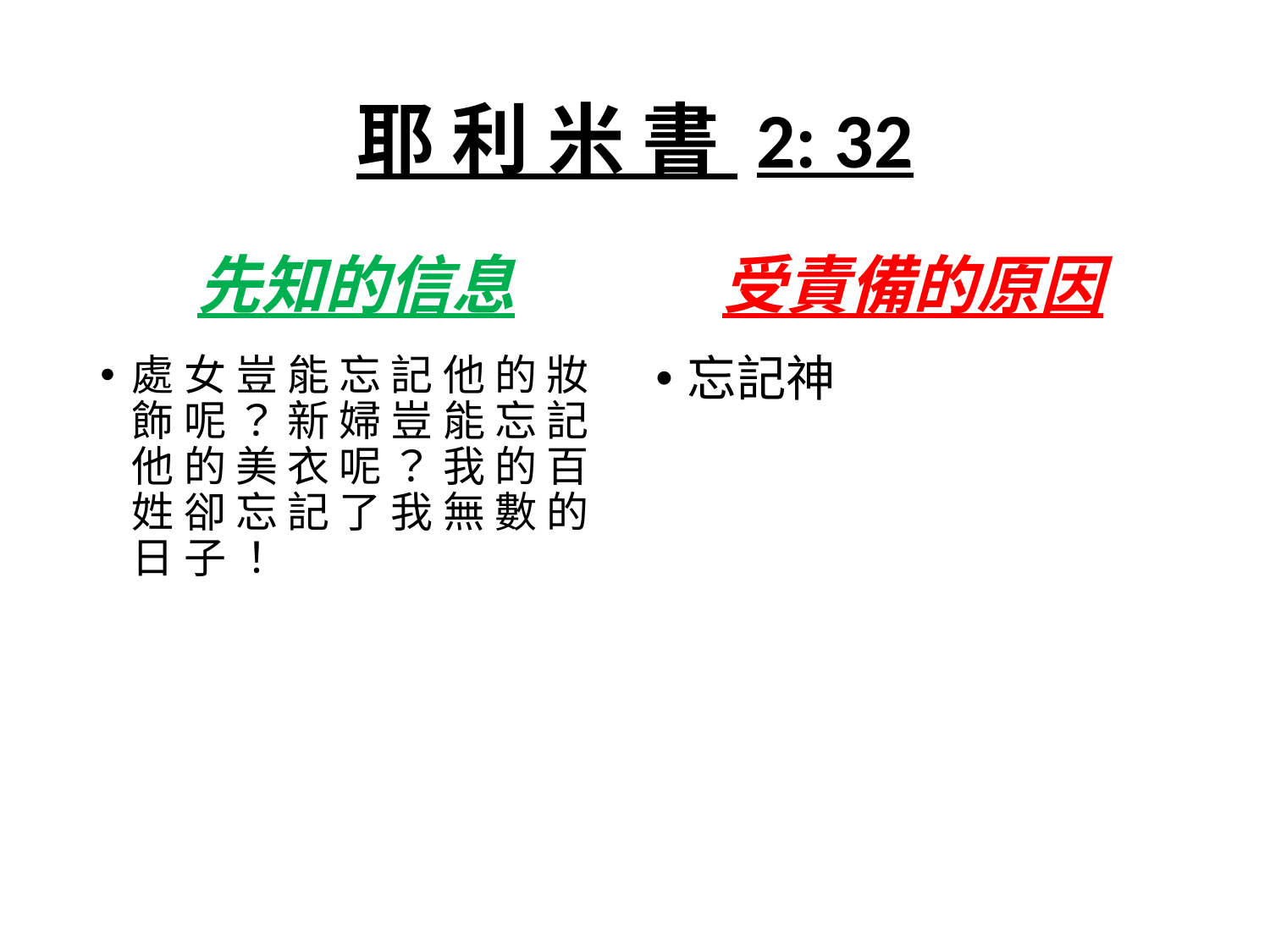

# 耶 利 米 書 2: 32
先知的信息
受責備的原因
處 女 豈 能 忘 記 他 的 妝 飾 呢 ？ 新 婦 豈 能 忘 記 他 的 美 衣 呢 ？ 我 的 百 姓 卻 忘 記 了 我 無 數 的 日 子 ！
忘記神